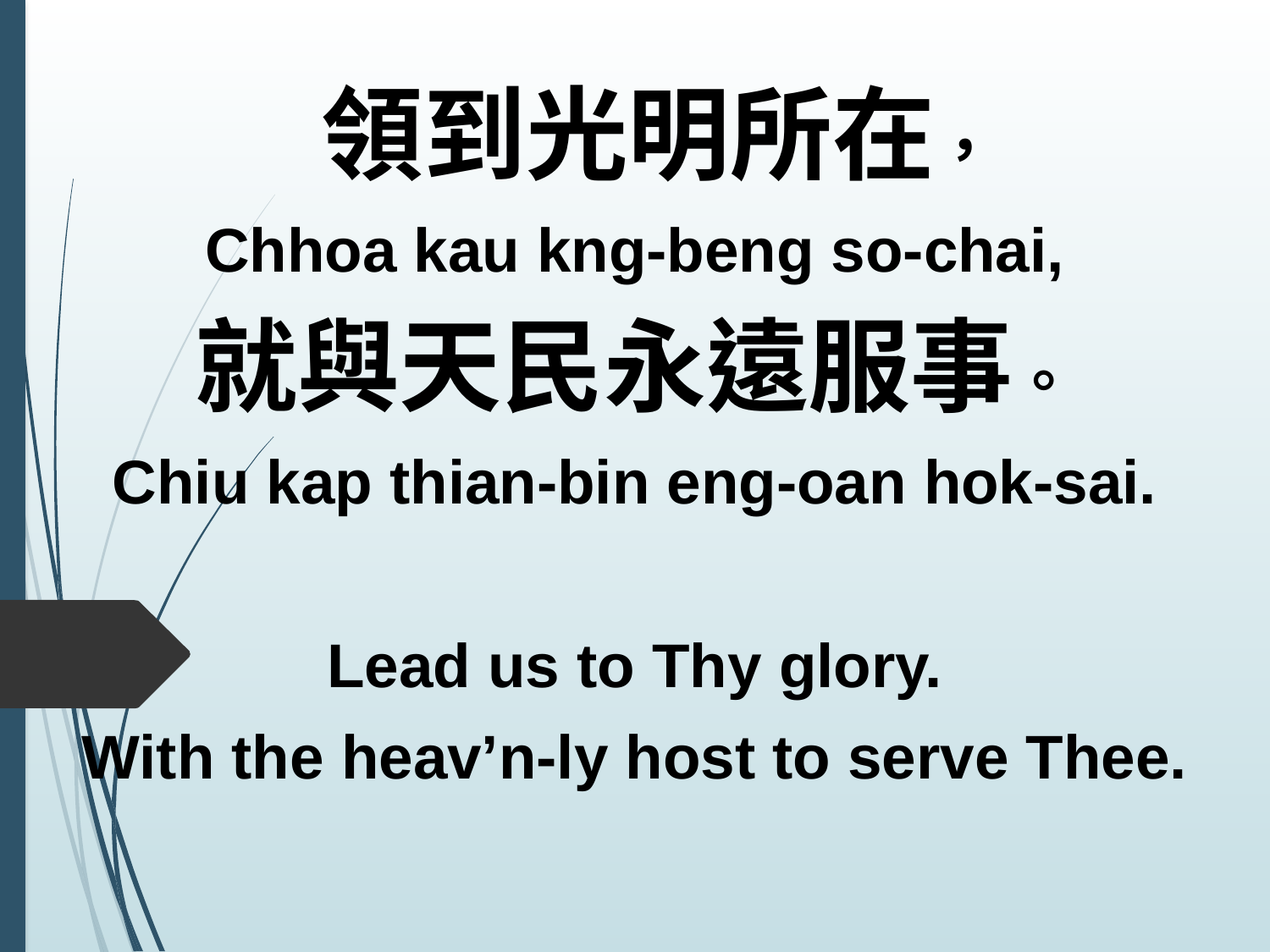

領到光明所在，
Chhoa kau kng-beng so-chai,
就與天民永遠服事。
Chiu kap thian-bin eng-oan hok-sai.

Lead us to Thy glory.
With the heav’n-ly host to serve Thee.